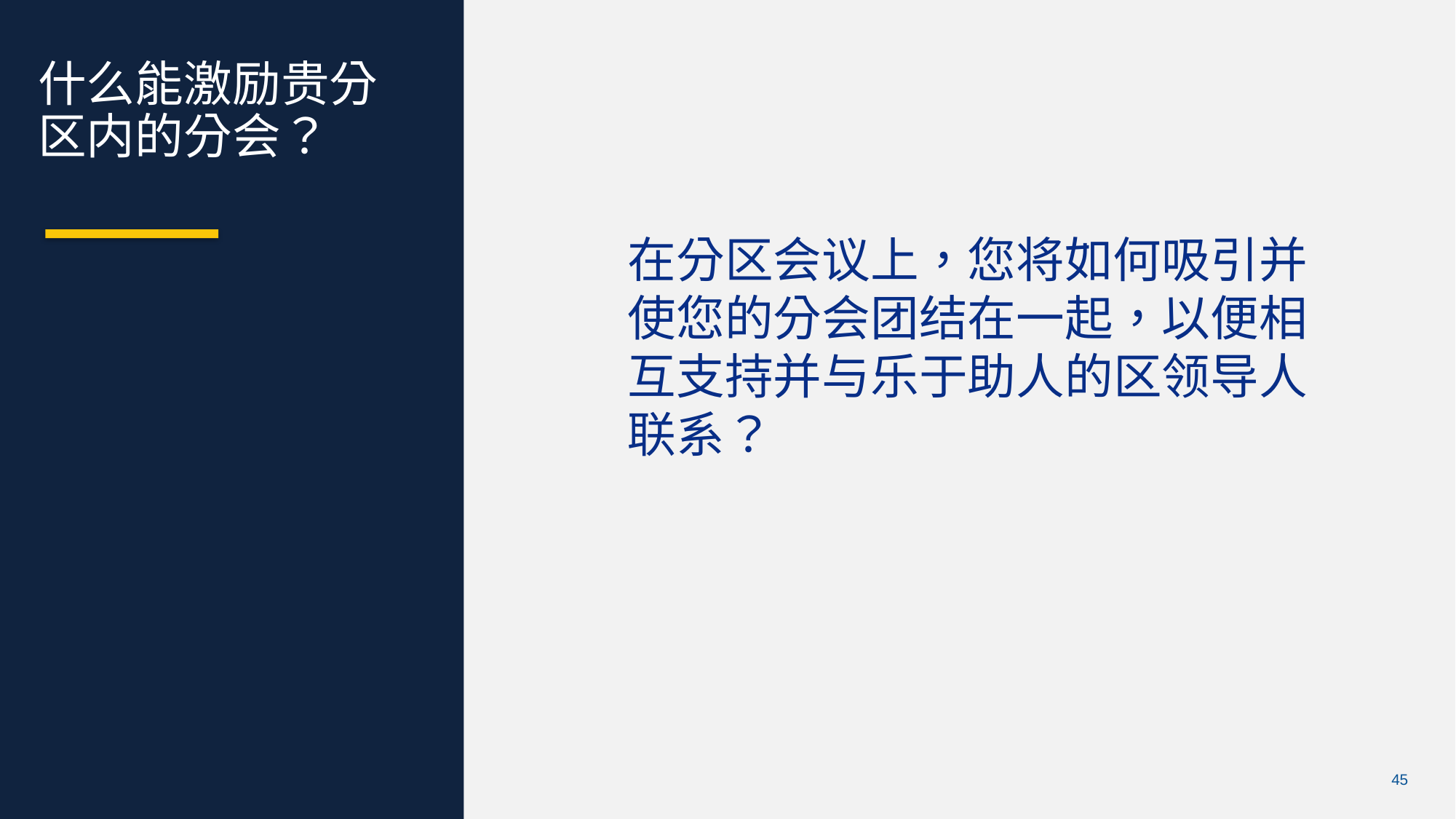

什么能激励贵分区内的分会？

在分区会议上，您将如何吸引并使您的分会团结在一起，以便相互支持并与乐于助人的区领导人联系？

Chris Bunch – LION Managing Editor
Sanjeev Ahuja – Chief of Marketing & Membership
Dan Hervey – Brand & Creative Director
Stephanie Morales – Meetings Manager